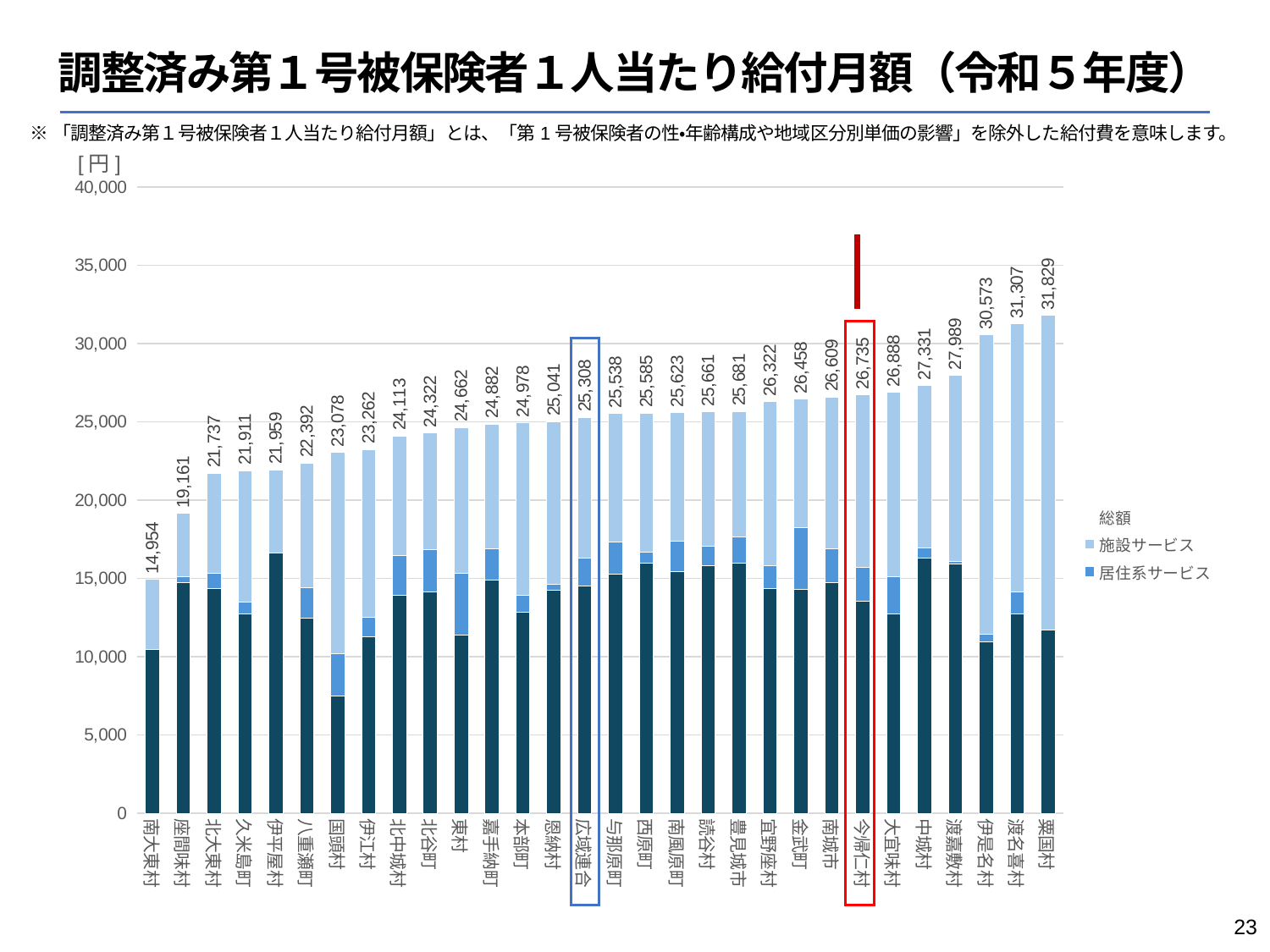

調整済み第１号被保険者１人当たり給付月額（令和５年度）
※「調整済み第１号被保険者１人当たり給付月額」とは、「第1号被保険者の性・年齢構成や地域区分別単価の影響」を除外した給付費を意味します。
[円]

### Chart

| Category | 在宅サービス | 居住系サービス | 施設サービス | 総額 |
|---|---|---|---|---|
| 南大東村 | 10454.889549564858 | 0.0 | 4498.624811501717 | 14953.514361066575 |
| 座間味村 | 14738.29241592298 | 406.6237232512445 | 4015.992085802701 | 19160.908224976927 |
| 北大東村 | 14357.410446132402 | 996.0854955584051 | 6383.927502996963 | 21737.42344468777 |
| 久米島町 | 12766.95782515893 | 720.2906729450424 | 8423.680548650176 | 21910.92904675415 |
| 伊平屋村 | 16658.35569641171 | 0.0 | 5300.476731458276 | 21958.832427869984 |
| 八重瀬町 | 12498.107596761442 | 1901.2817654151381 | 7992.745071502148 | 22392.13443367873 |
| 国頭村 | 7509.345547697592 | 2710.975203447437 | 12858.126519639169 | 23078.4472707842 |
| 伊江村 | 11284.505502902197 | 1252.4533277806056 | 10725.277011754573 | 23262.235842437374 |
| 北中城村 | 13940.08004263668 | 2543.659301998569 | 7629.069356734672 | 24112.808701369922 |
| 北谷町 | 14172.325573215607 | 2712.014053393993 | 7437.391593203971 | 24321.73121981357 |
| 東村 | 11411.37941147839 | 3935.294280947173 | 9315.04351707144 | 24661.717209497005 |
| 嘉手納町 | 14896.546741825725 | 2028.652149121022 | 7956.425627394325 | 24881.624518341072 |
| 本部町 | 12852.506439497072 | 1077.6439896422837 | 11048.22030575559 | 24978.370734894947 |
| 恩納村 | 14268.25571694003 | 372.5467018869052 | 10400.59484866952 | 25041.397267496453 |
| 広域連合 | 14551.942630782178 | 1745.8832320300653 | 9009.734238218316 | 25307.560101030558 |
| 与那原町 | 15274.832794261269 | 2054.975962451013 | 8208.599296720107 | 25538.408053432388 |
| 西原町 | 15977.227871262465 | 717.1773458243993 | 8890.475447591747 | 25584.88066467861 |
| 南風原町 | 15458.049251524895 | 1955.674608450447 | 8208.851120957543 | 25622.574980932885 |
| 読谷村 | 15846.919588655099 | 1221.9950350948614 | 8591.7830485542 | 25660.69767230416 |
| 豊見城市 | 15996.042221117597 | 1653.2789442063204 | 8031.998628318042 | 25681.31979364196 |
| 宜野座村 | 14369.876705045548 | 1468.682195382951 | 10483.924019126787 | 26322.48291955529 |
| 金武町 | 14343.149409402482 | 3923.9823613655403 | 8190.964873901461 | 26458.09664466948 |
| 南城市 | 14773.421686090533 | 2162.2411036241474 | 9673.31561027998 | 26608.97839999466 |
| 今帰仁村 | 13565.976775620986 | 2136.769572364104 | 11031.909787054257 | 26734.656135039346 |
| 大宜味村 | 12748.902375744266 | 2355.4100326483626 | 11783.476945780867 | 26887.789354173496 |
| 中城村 | 16314.055407158074 | 641.3585927399464 | 10375.864211468775 | 27331.278211366796 |
| 渡嘉敷村 | 15932.327247408437 | 184.6236311647548 | 11871.647299983182 | 27988.598178556374 |
| 伊是名村 | 10959.827291585556 | 471.34691794517124 | 19141.923184460833 | 30573.09739399156 |
| 渡名喜村 | 12761.785547348176 | 1417.3872219391778 | 17127.568879957078 | 31306.74164924443 |
| 粟国村 | 11714.169665864032 | 0.0 | 20114.852976641494 | 31829.022642505526 |

23